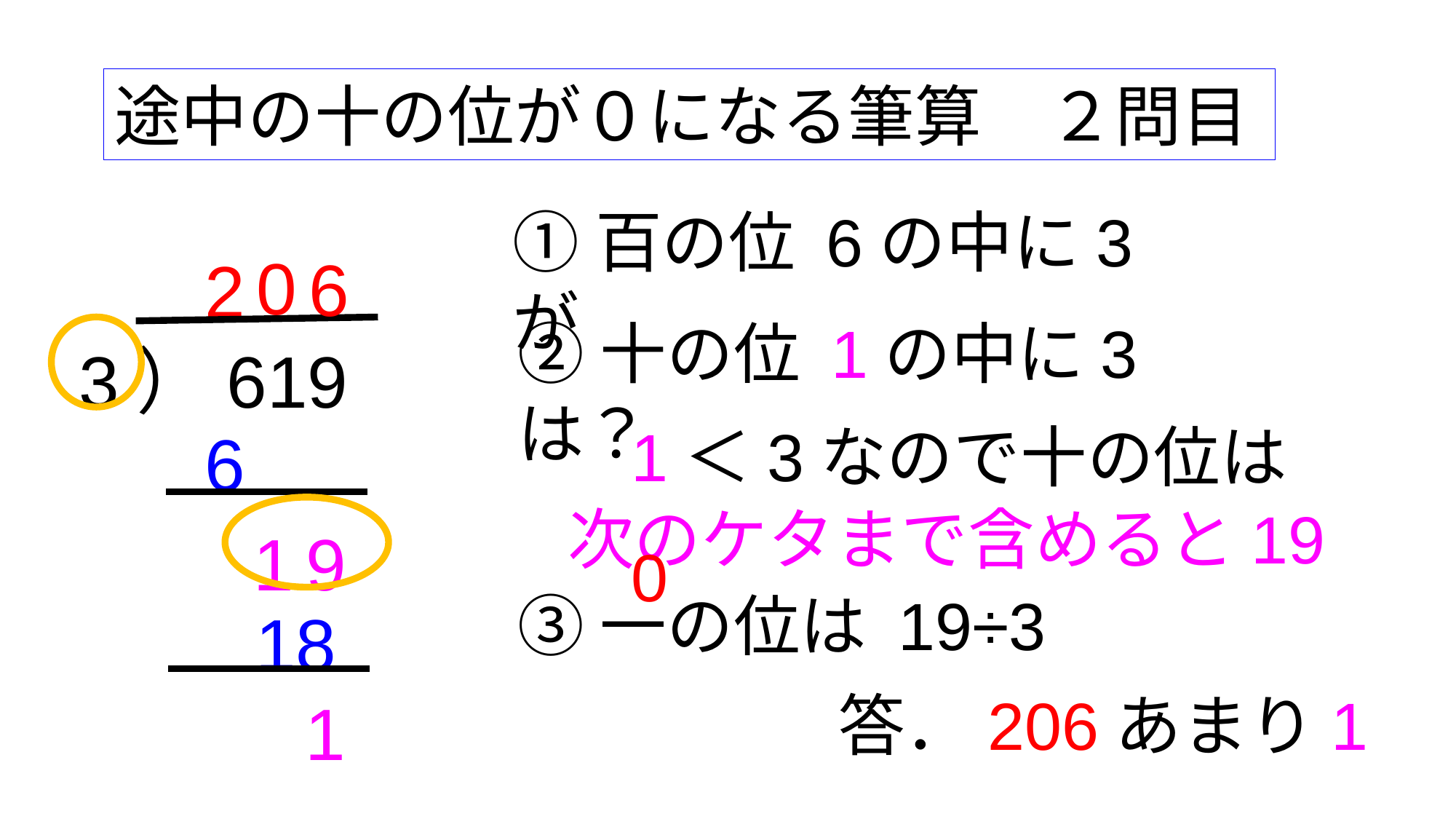

途中の十の位が０になる筆算　２問目
0
6
①百の位 6の中に3が
2
3）619
②十の位 1の中に3は？

6
1＜3なので十の位は 0
1
9
次のケタまで含めると19

18
③一の位は 19÷3
1
答．206あまり1